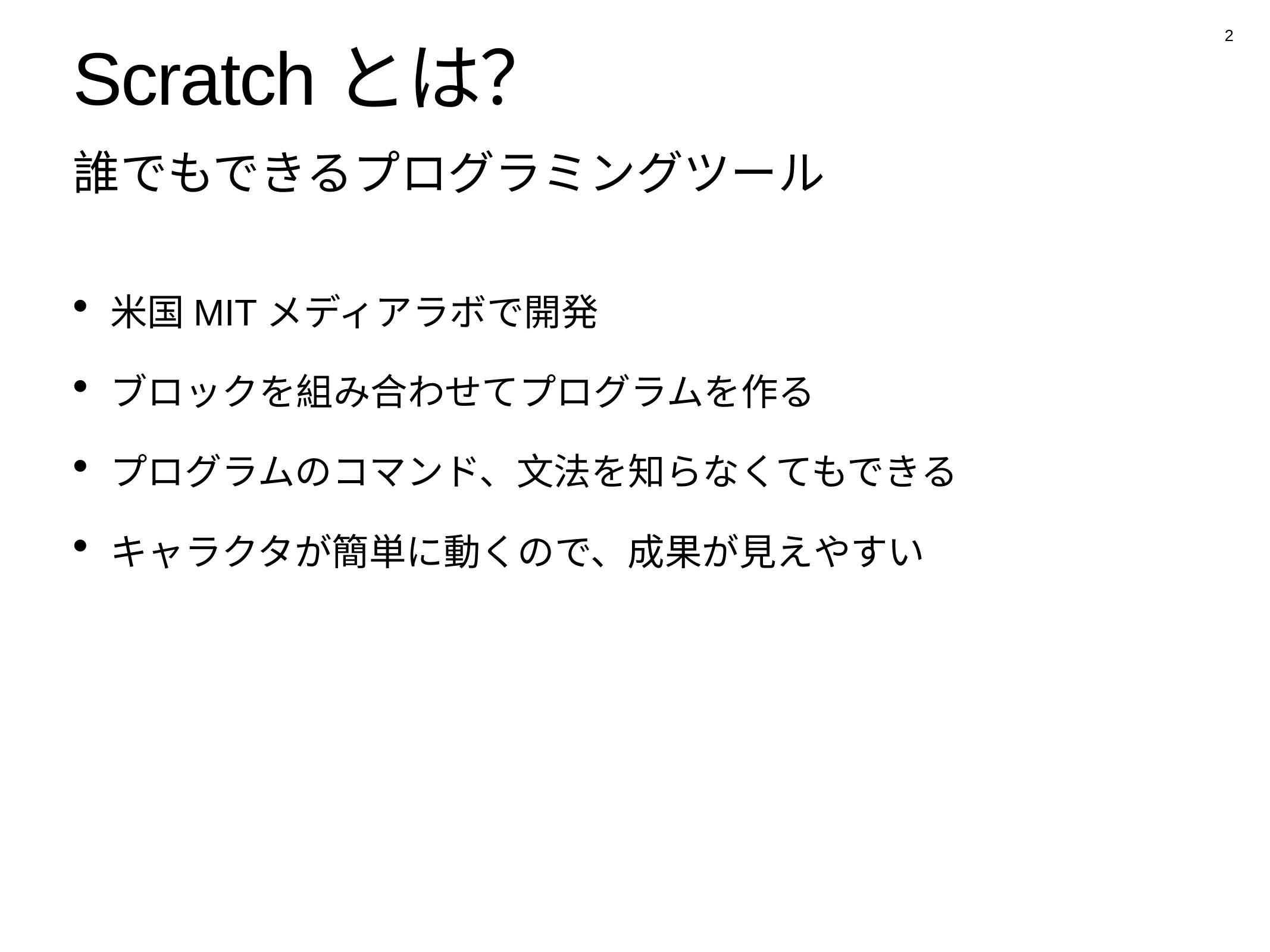

2
# Scratchとは？
誰でもできるプログラミングツール
米国MITメディアラボで開発
ブロックを組み合わせてプログラムを作る
プログラムのコマンド、文法を知らなくてもできる
キャラクタが簡単に動くので、成果が見えやすい